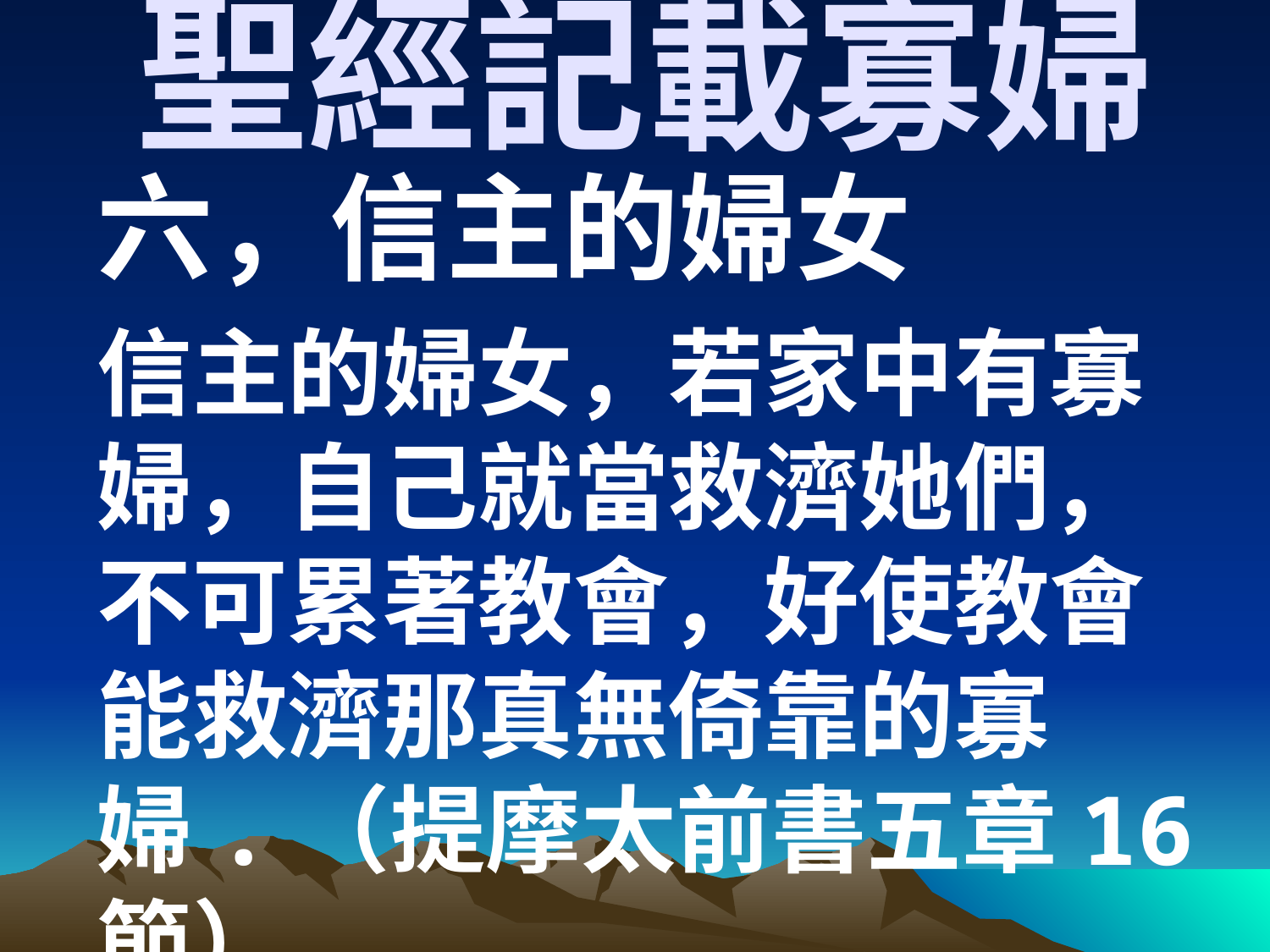

# 聖經記載寡婦
六，信主的婦女
信主的婦女，若家中有寡婦，自己就當救濟她們，不可累著教會，好使教會能救濟那真無倚靠的寡婦.（提摩太前書五章16節）